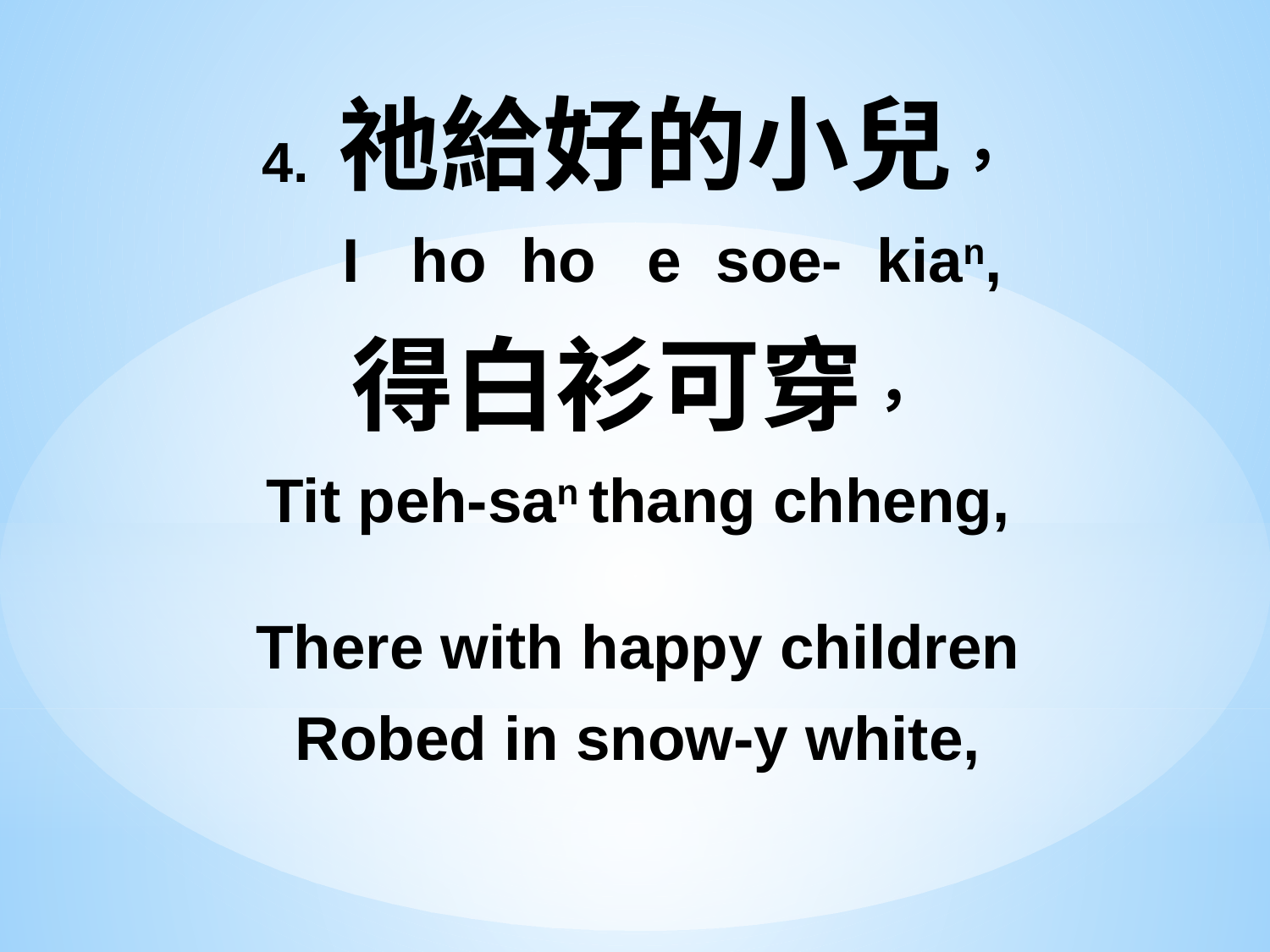

4. 祂給好的小兒，
    I   ho  ho   e  soe-  kian,
得白衫可穿，
Tit peh-san thang chheng,

There with happy children
Robed in snow-y white,